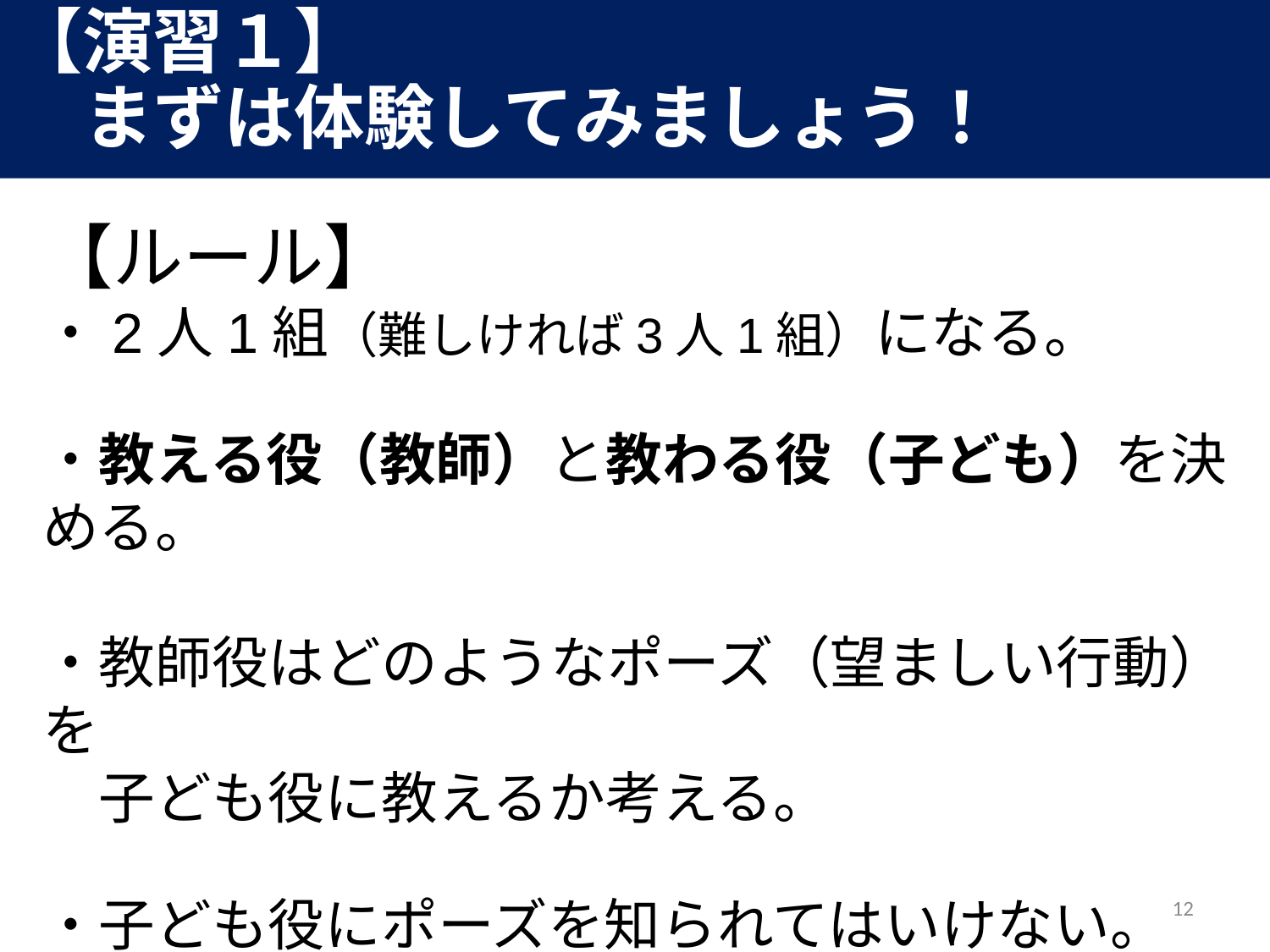

【演習１】
　まずは体験してみましょう！

【ルール】
・2人1組（難しければ3人1組）になる。

・教える役（教師）と教わる役（子ども）を決める。

・教師役はどのようなポーズ（望ましい行動）を
　子ども役に教えるか考える。

・子ども役にポーズを知られてはいけない。
12